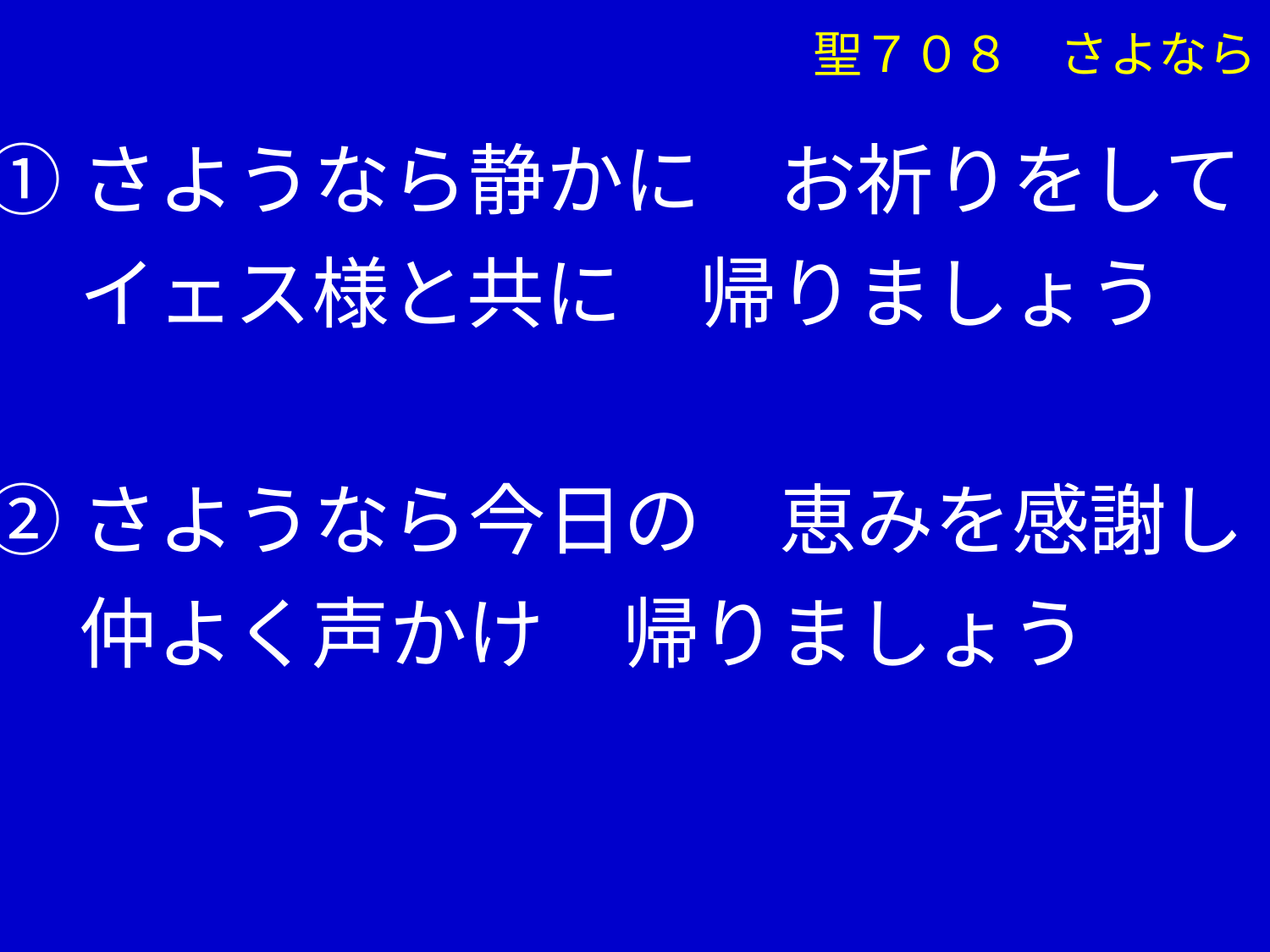

聖７０８　さよなら
①さようなら静かに　お祈りをして
　 イェス様と共に　帰りましょう

②さようなら今日の　恵みを感謝し
　 仲よく声かけ　帰りましょう